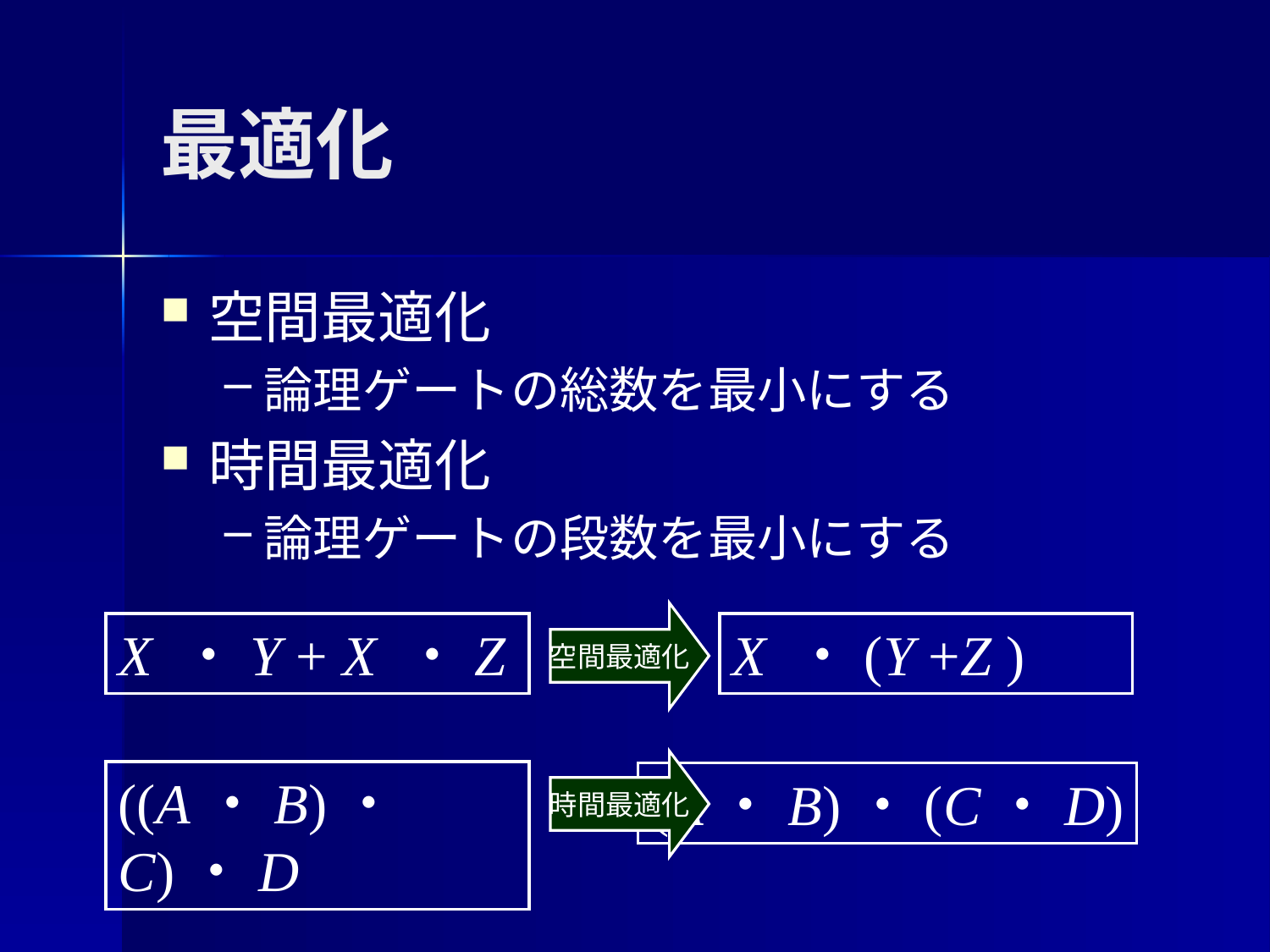

# 最適化
空間最適化
論理ゲートの総数を最小にする
時間最適化
論理ゲートの段数を最小にする
空間最適化
X ・(Y +Z )
X ・Y + X ・Z
時間最適化
(A・B)・(C・D)
((A・B)・C)・D